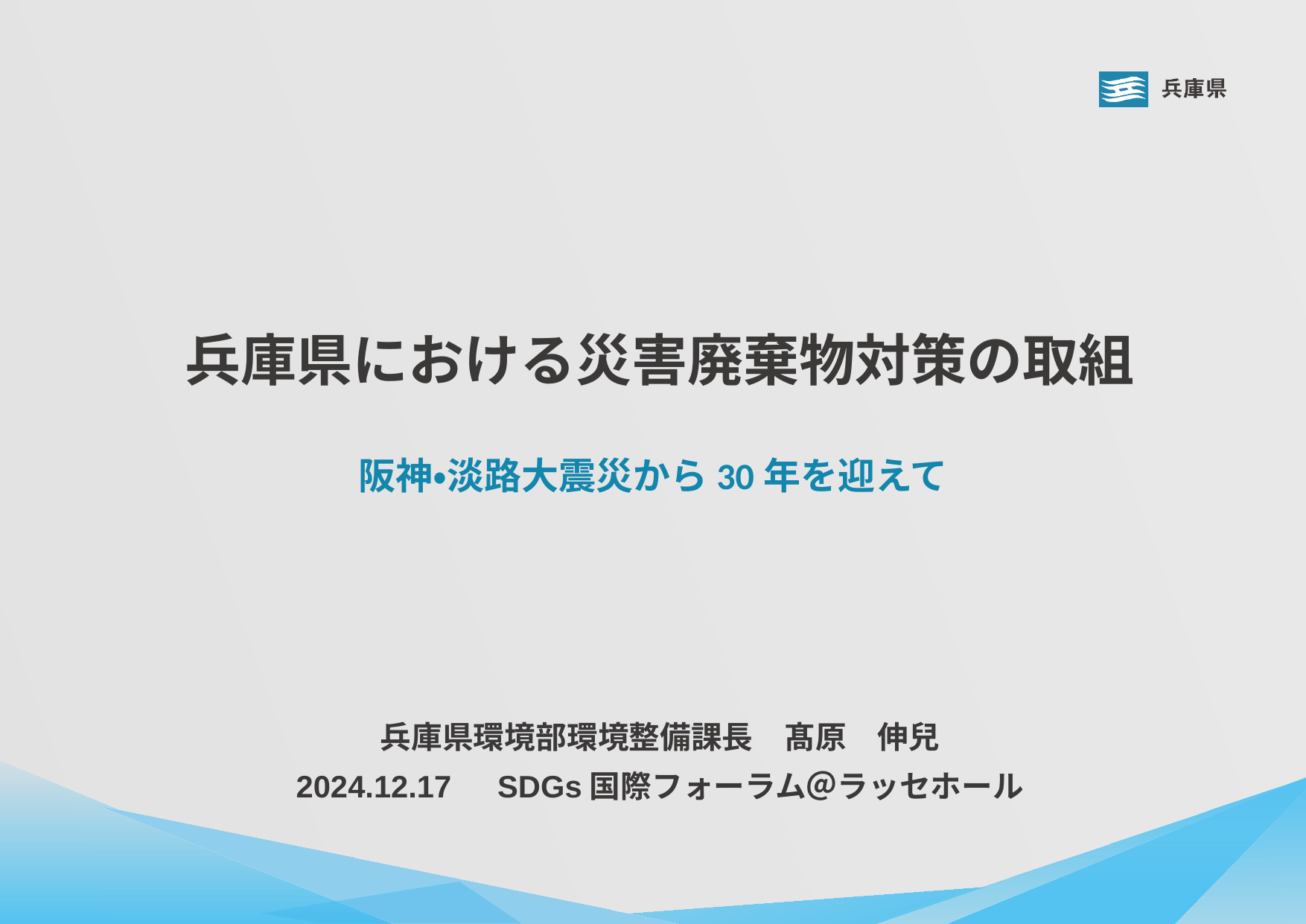

# 兵庫県における災害廃棄物対策の取組
阪神・淡路大震災から30年を迎えて
兵庫県環境部環境整備課長　髙原　伸兒
2024.12.17　SDGs国際フォーラム＠ラッセホール